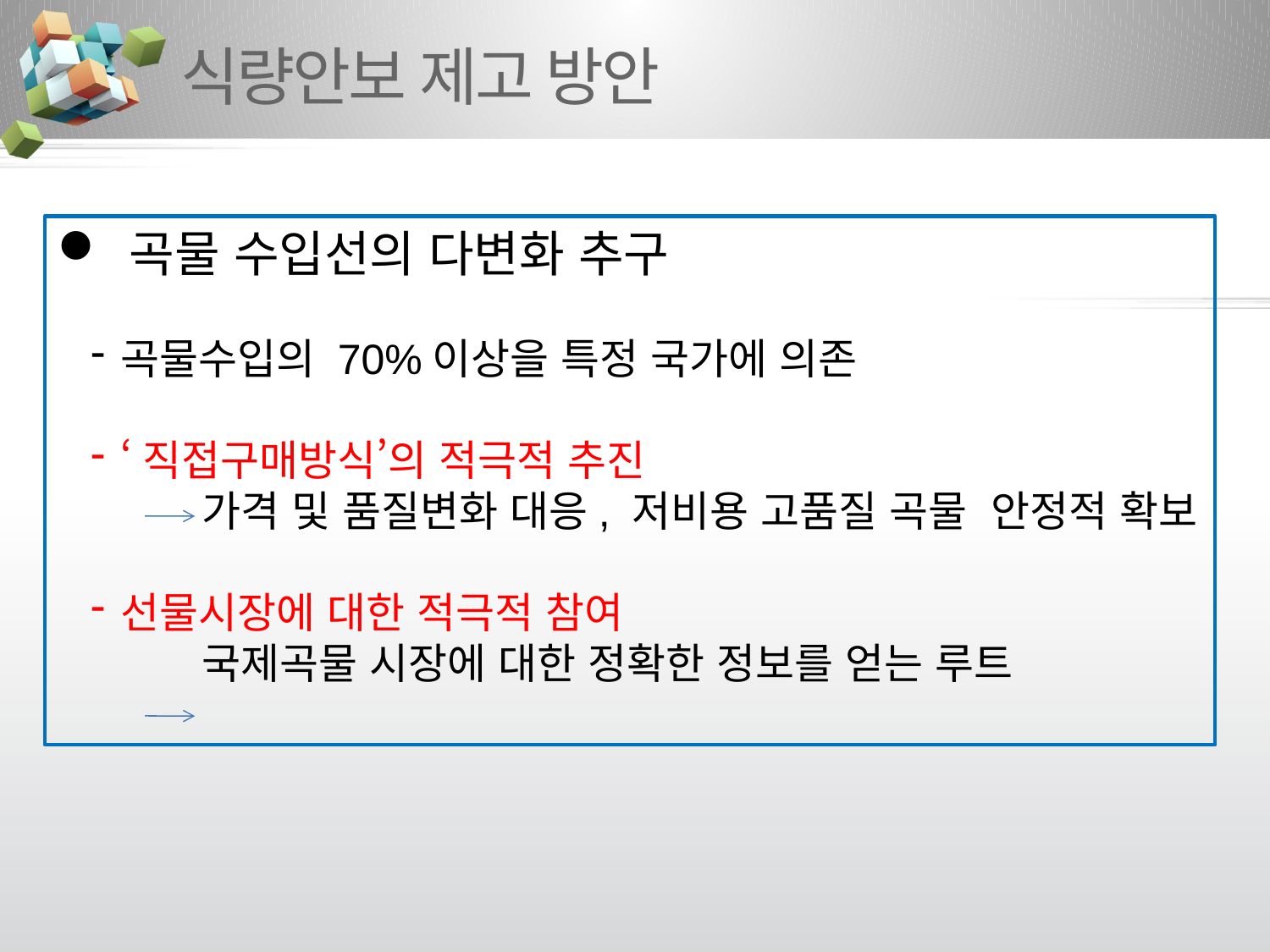

# 식량안보 제고 방안
 곡물 수입선의 다변화 추구

곡물수입의 70%이상을 특정 국가에 의존

‘직접구매방식’의 적극적 추진
      가격 및 품질변화 대응, 저비용 고품질 곡물  안정적 확보

선물시장에 대한 적극적 참여
      국제곡물 시장에 대한 정확한 정보를 얻는 루트